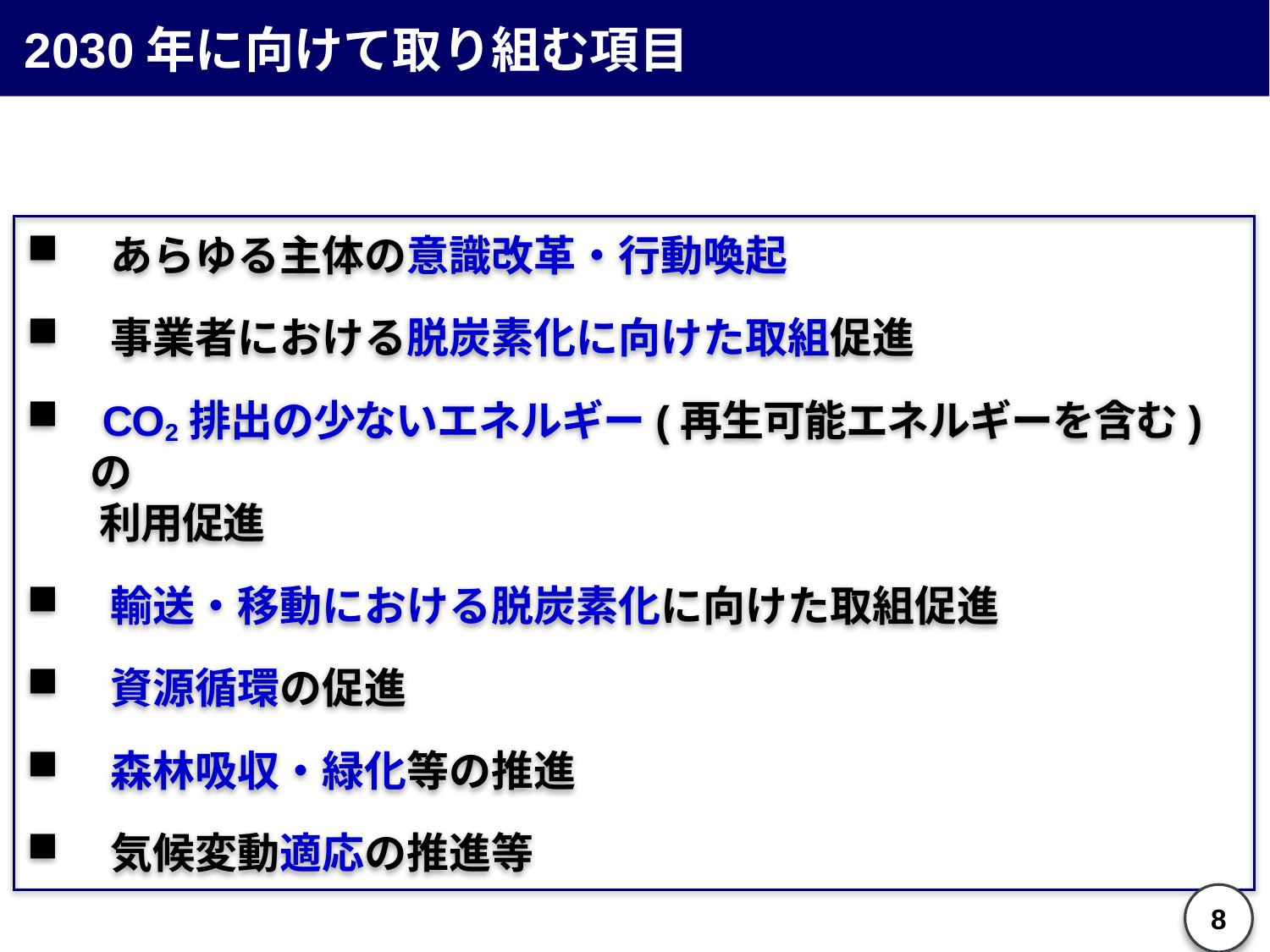

2030年に向けて取り組む項目
 あらゆる主体の意識改革・行動喚起
 事業者における脱炭素化に向けた取組促進
 CO2排出の少ないエネルギー(再生可能エネルギーを含む)の
 利用促進
 輸送・移動における脱炭素化に向けた取組促進
 資源循環の促進
 森林吸収・緑化等の推進
 気候変動適応の推進等
8